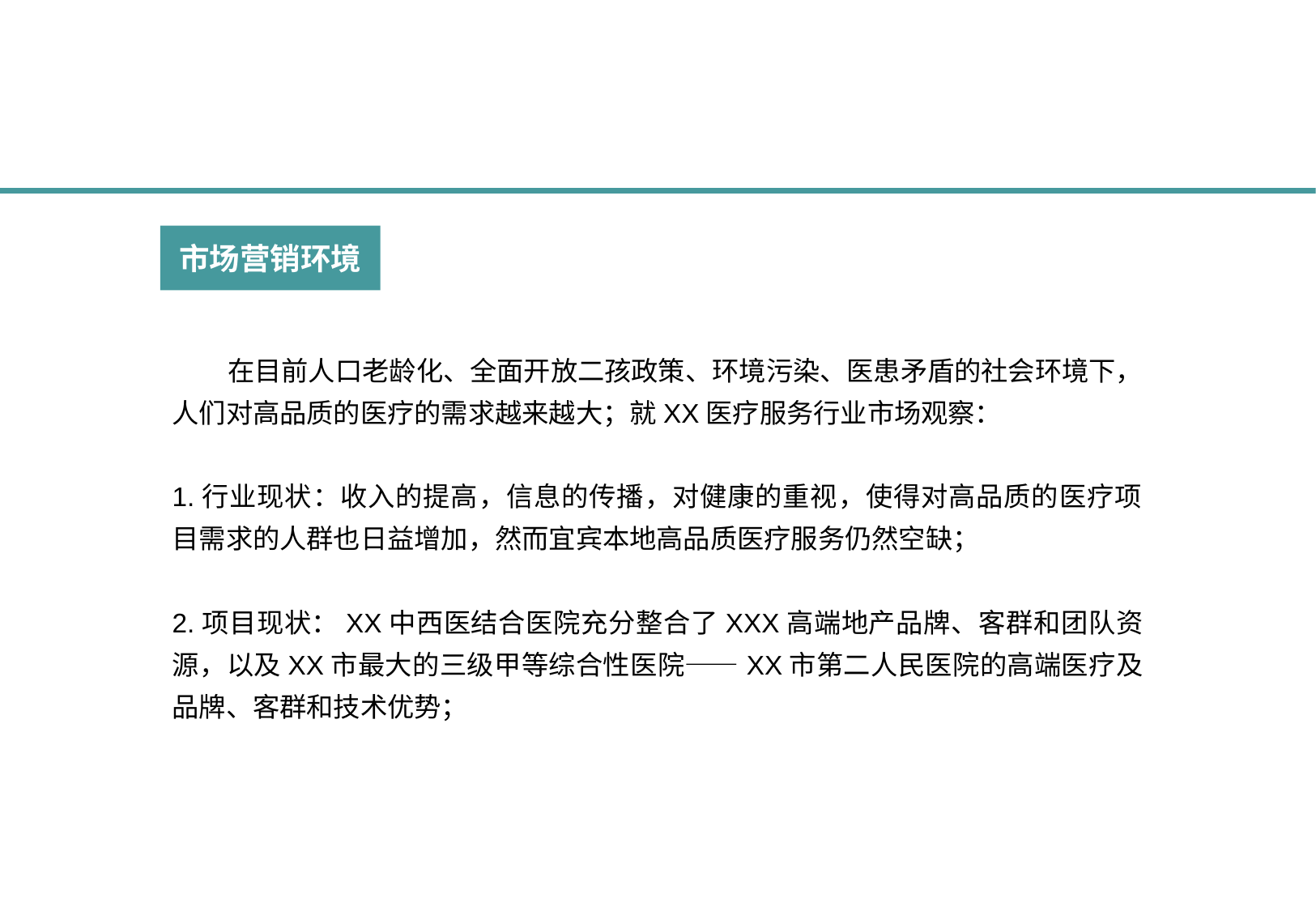

市场营销环境
        在目前人口老龄化、全面开放二孩政策、环境污染、医患矛盾的社会环境下，人们对高品质的医疗的需求越来越大；就XX医疗服务行业市场观察：

1.行业现状：收入的提高，信息的传播，对健康的重视，使得对高品质的医疗项目需求的人群也日益增加，然而宜宾本地高品质医疗服务仍然空缺；

2.项目现状：XX中西医结合医院充分整合了XXX高端地产品牌、客群和团队资源，以及XX市最大的三级甲等综合性医院——XX市第二人民医院的高端医疗及品牌、客群和技术优势；